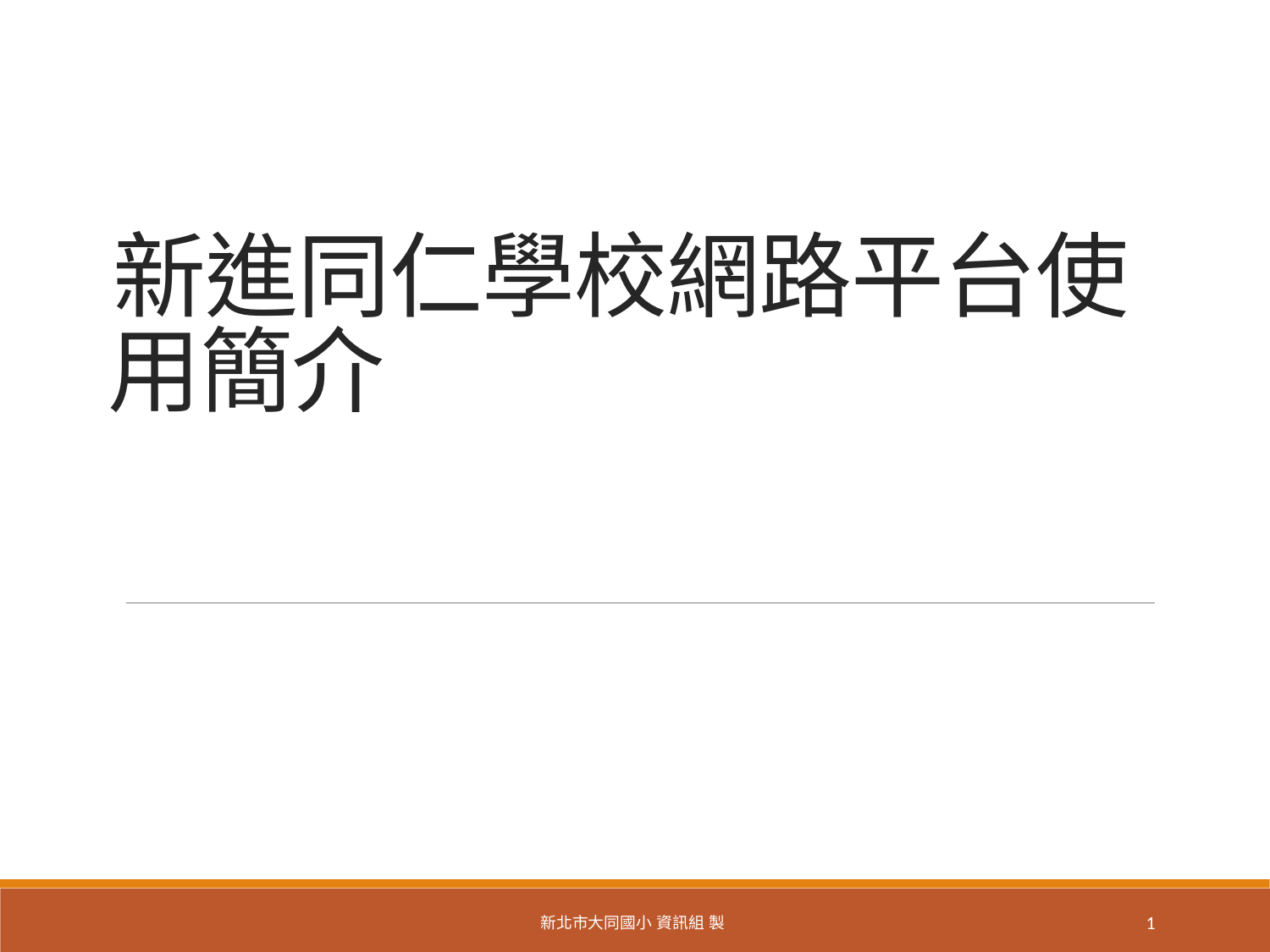

# 新進同仁學校網路平台使用簡介

2022/8/23
新北市大同國小 資訊組 製
1